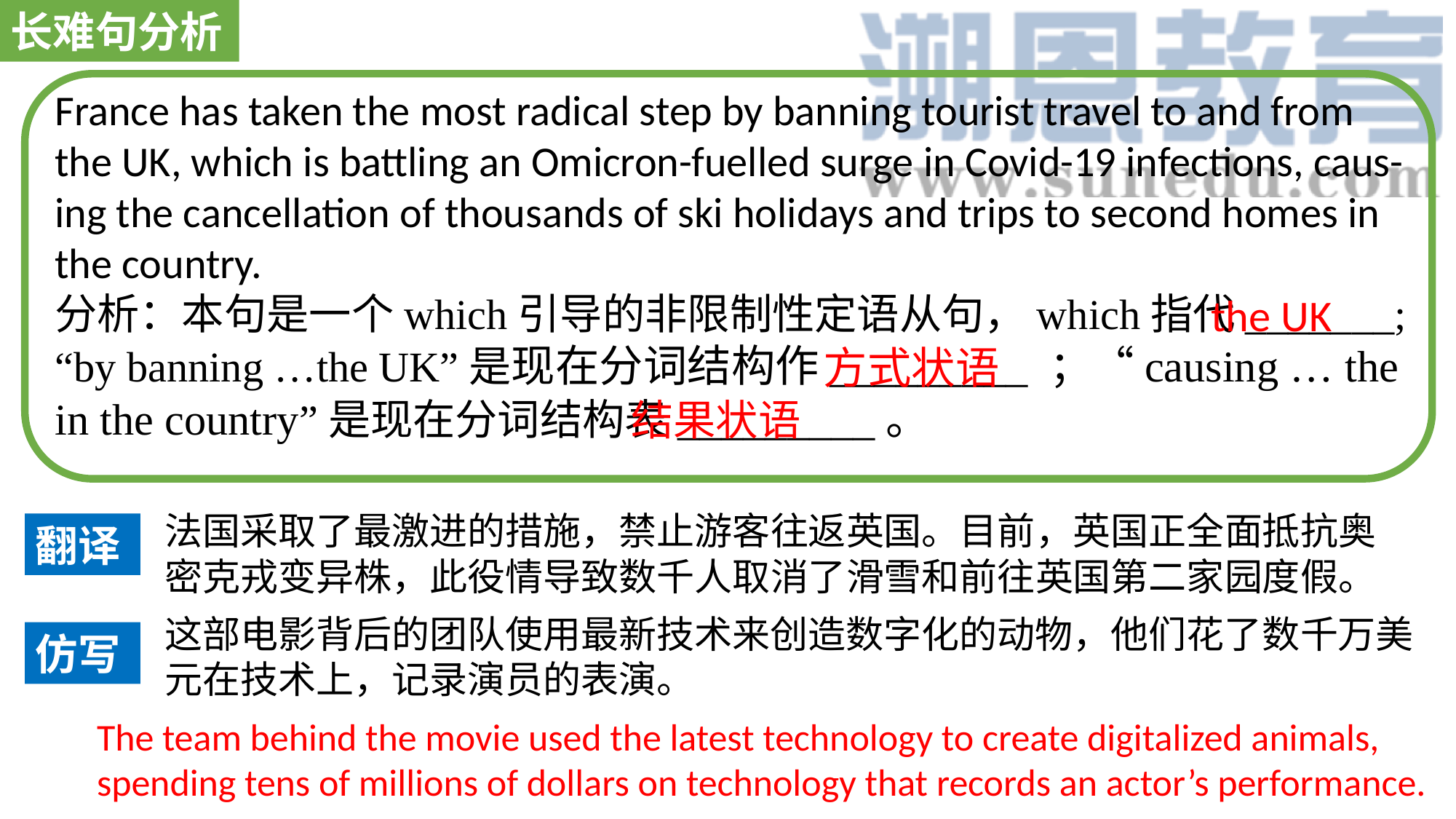

长难句分析

France has taken the most radical step by banning tourist travel to and from the UK, which is battling an Omicron-fuelled surge in Covid-19 infections, caus-ing the cancellation of thousands of ski holidays and trips to second homes in the country.
分析：本句是一个which引导的非限制性定语从句，which指代_______; “by banning …the UK”是现在分词结构作_________ ；“causing … the in the country”是现在分词结构表_________。
the UK
方式状语
结果状语
法国采取了最激进的措施，禁止游客往返英国。目前，英国正全面抵抗奥密克戎变异株，此役情导致数千人取消了滑雪和前往英国第二家园度假。
翻译
这部电影背后的团队使用最新技术来创造数字化的动物，他们花了数千万美元在技术上，记录演员的表演。
仿写
The team behind the movie used the latest technology to create digitalized animals, spending tens of millions of dollars on technology that records an actor’s performance.